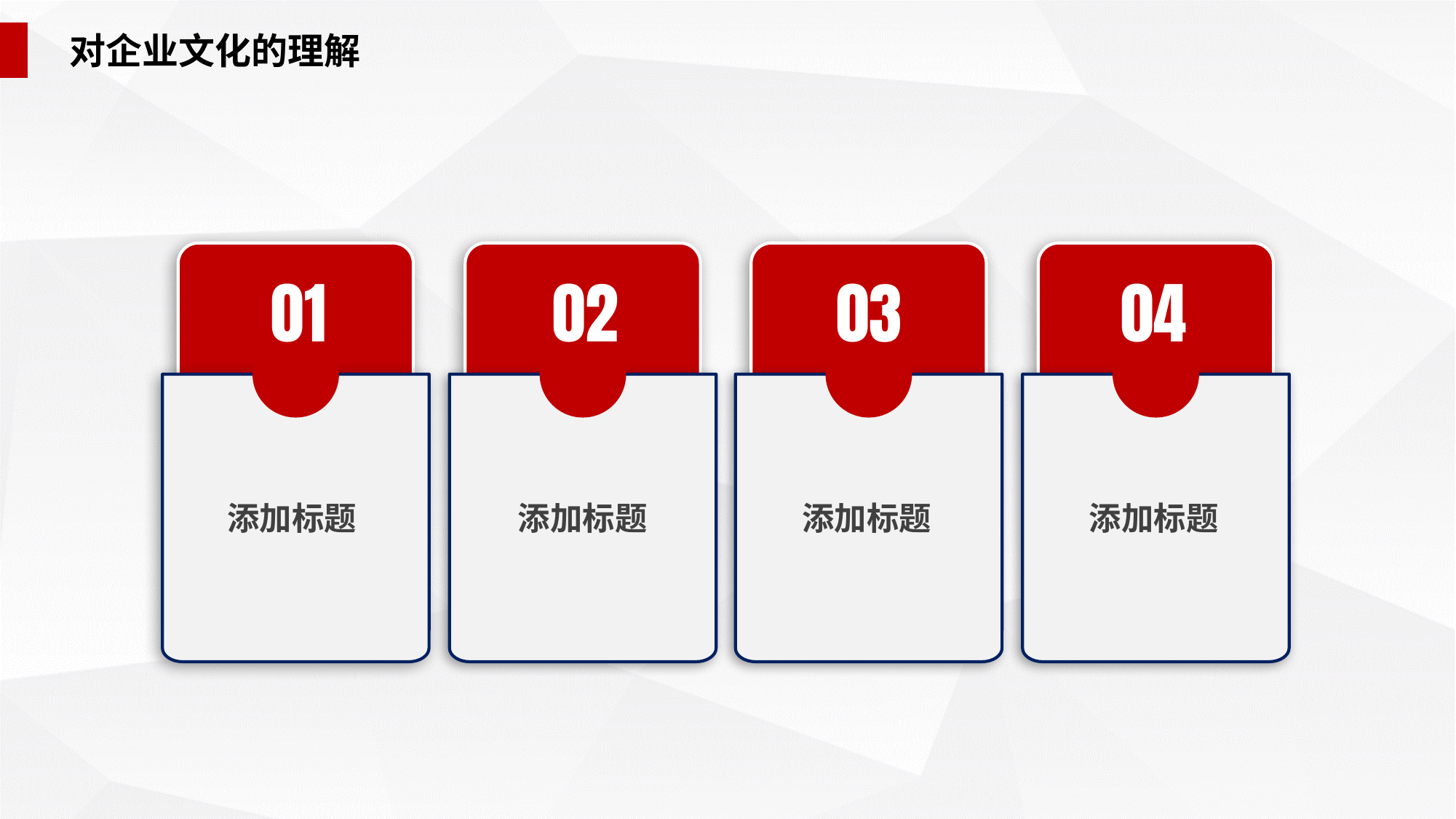

对企业文化的理解

01

添加标题

02

添加标题

03

添加标题

04

添加标题